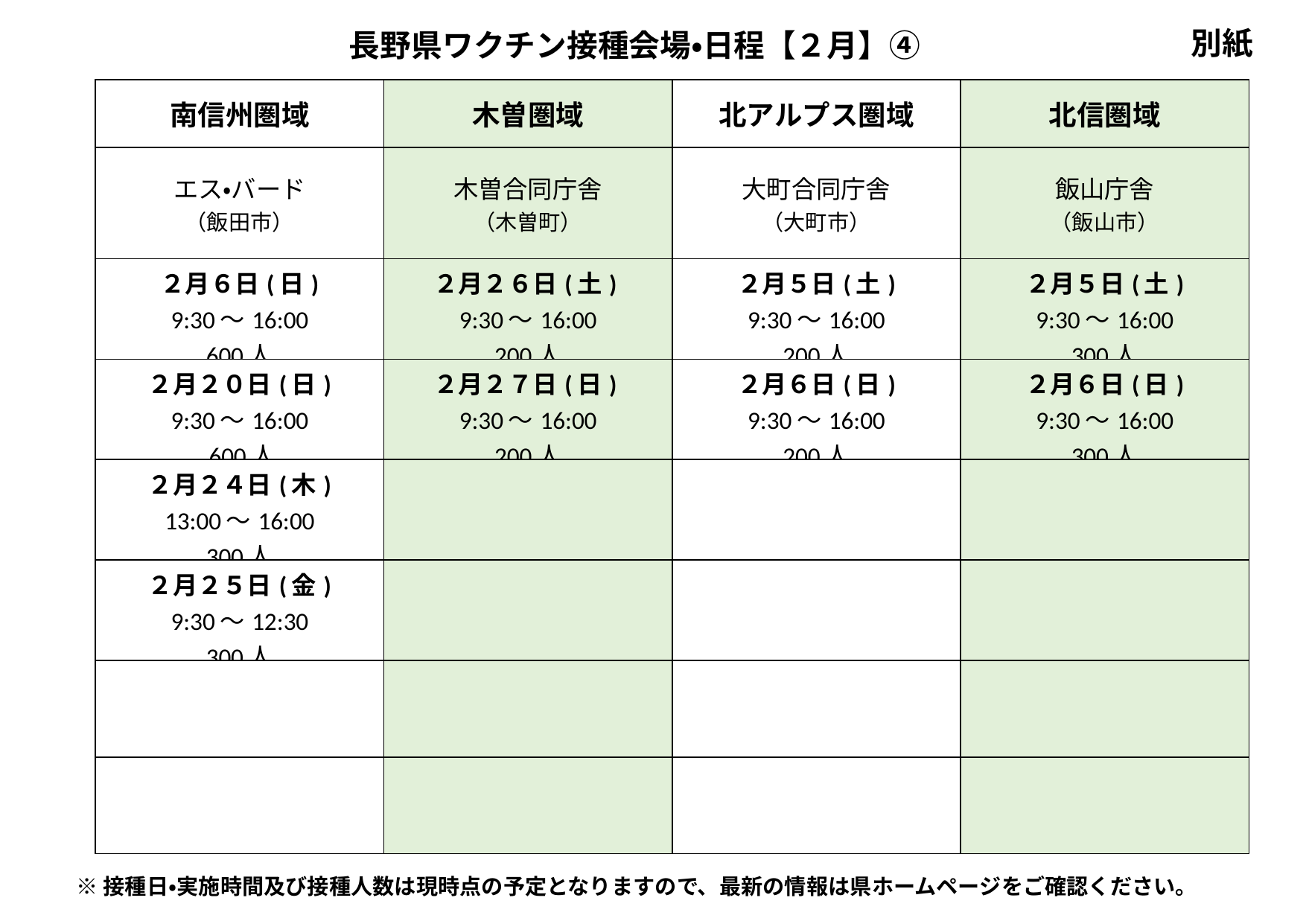

長野県ワクチン接種会場・日程【２月】④
別紙
| 南信州圏域 | 木曽圏域 | 北アルプス圏域 | 北信圏域 |
| --- | --- | --- | --- |
| エス・バード （飯田市） | 木曽合同庁舎 （木曽町） | 大町合同庁舎 （大町市） | 飯山庁舎 （飯山市） |
| ２月６日(日) 9:30～16:00 600人 | ２月２６日(土) 9:30～16:00 200人 | ２月５日(土) 9:30～16:00 200人 | ２月５日(土) 9:30～16:00 300人 |
| ２月２０日(日) 9:30～16:00 600人 | ２月２７日(日) 9:30～16:00 200人 | ２月６日(日) 9:30～16:00 200人 | ２月６日(日) 9:30～16:00 300人 |
| ２月２４日(木) 13:00～16:00 300人 |  |  |  |
| ２月２５日(金) 9:30～12:30 300人 |  |  |  |
|  |  |  |  |
|  |  |  |  |
※接種日・実施時間及び接種人数は現時点の予定となりますので、最新の情報は県ホームページをご確認ください。